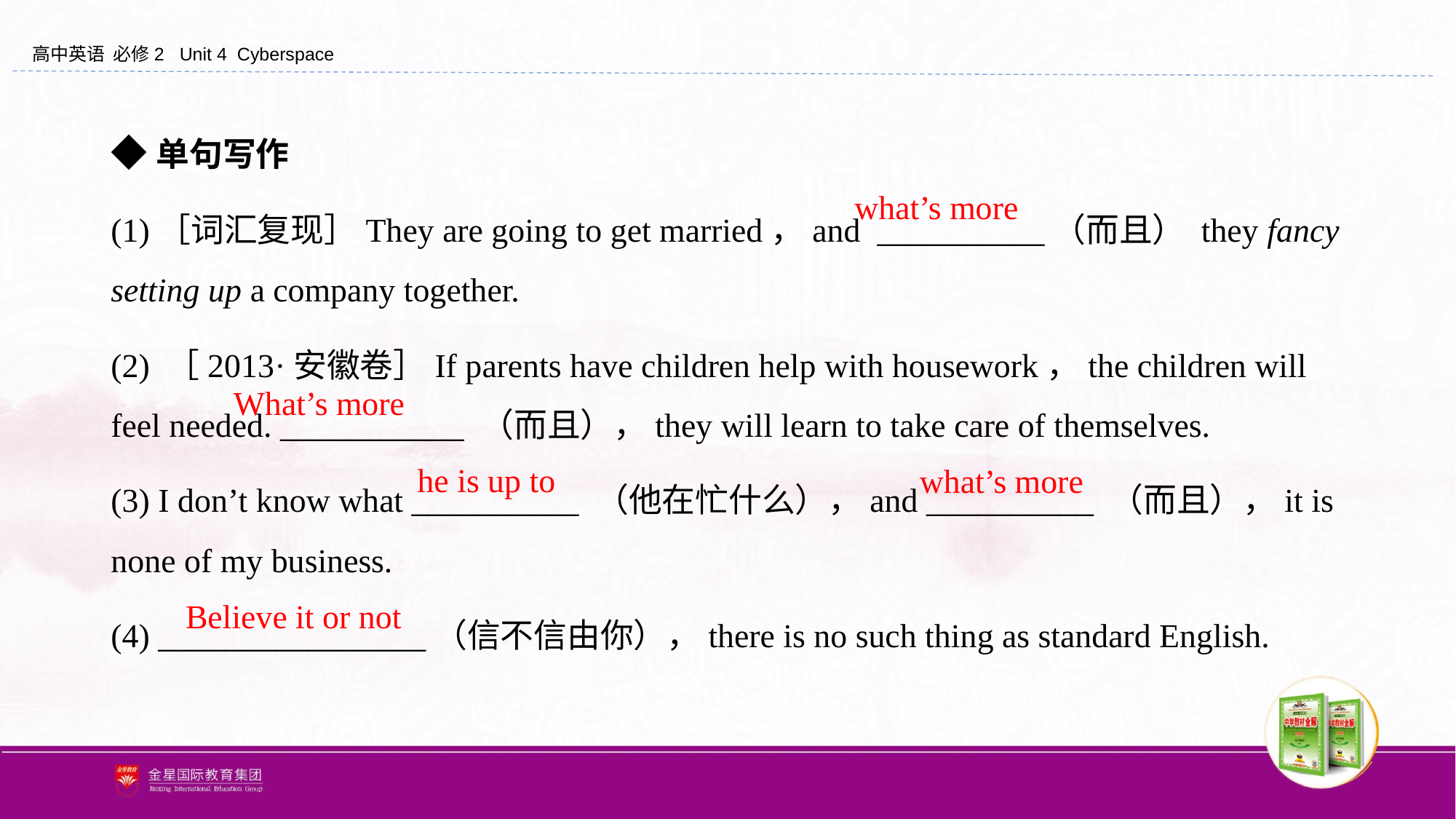

◆单句写作
(1)［词汇复现］They are going to get married，and  __________（而且） they fancy setting up a company together.
(2) ［2013·安徽卷］If parents have children help with housework，the children will feel needed. ___________ （而且），they will learn to take care of themselves.
(3) I don’t know what __________ （他在忙什么），and __________ （而且），it is none of my business.
(4) ________________（信不信由你），there is no such thing as standard English.
what’s more
What’s more
he is up to
what’s more
Believe it or not